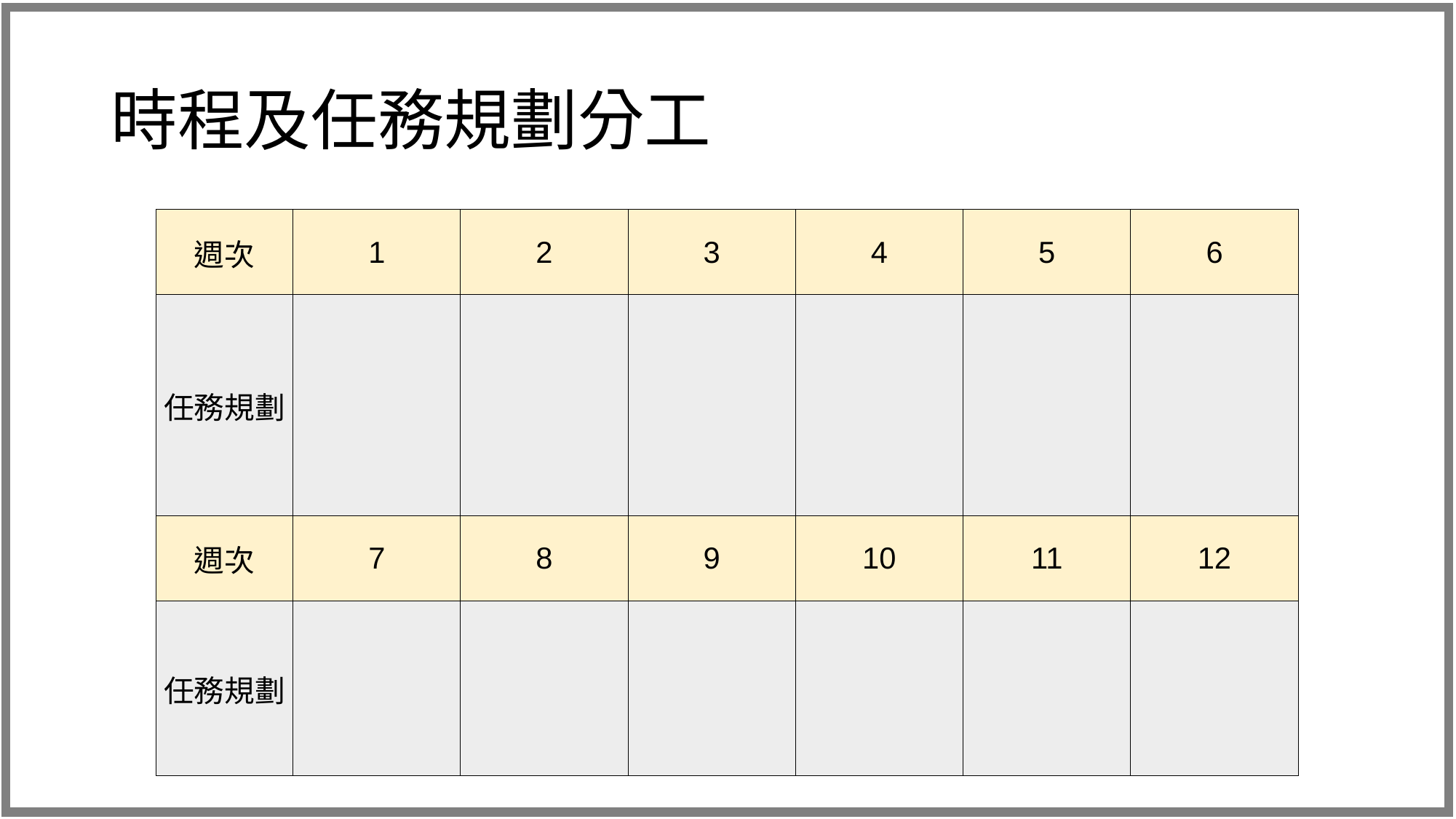

# 時程及任務規劃分工
| 週次 | 1 | 2 | 3 | 4 | 5 | 6 |
| --- | --- | --- | --- | --- | --- | --- |
| 任務規劃 |  |  |  |  |  |  |
| 週次 | 7 | 8 | 9 | 10 | 11 | 12 |
| 任務規劃 |  |  |  |  |  |  |